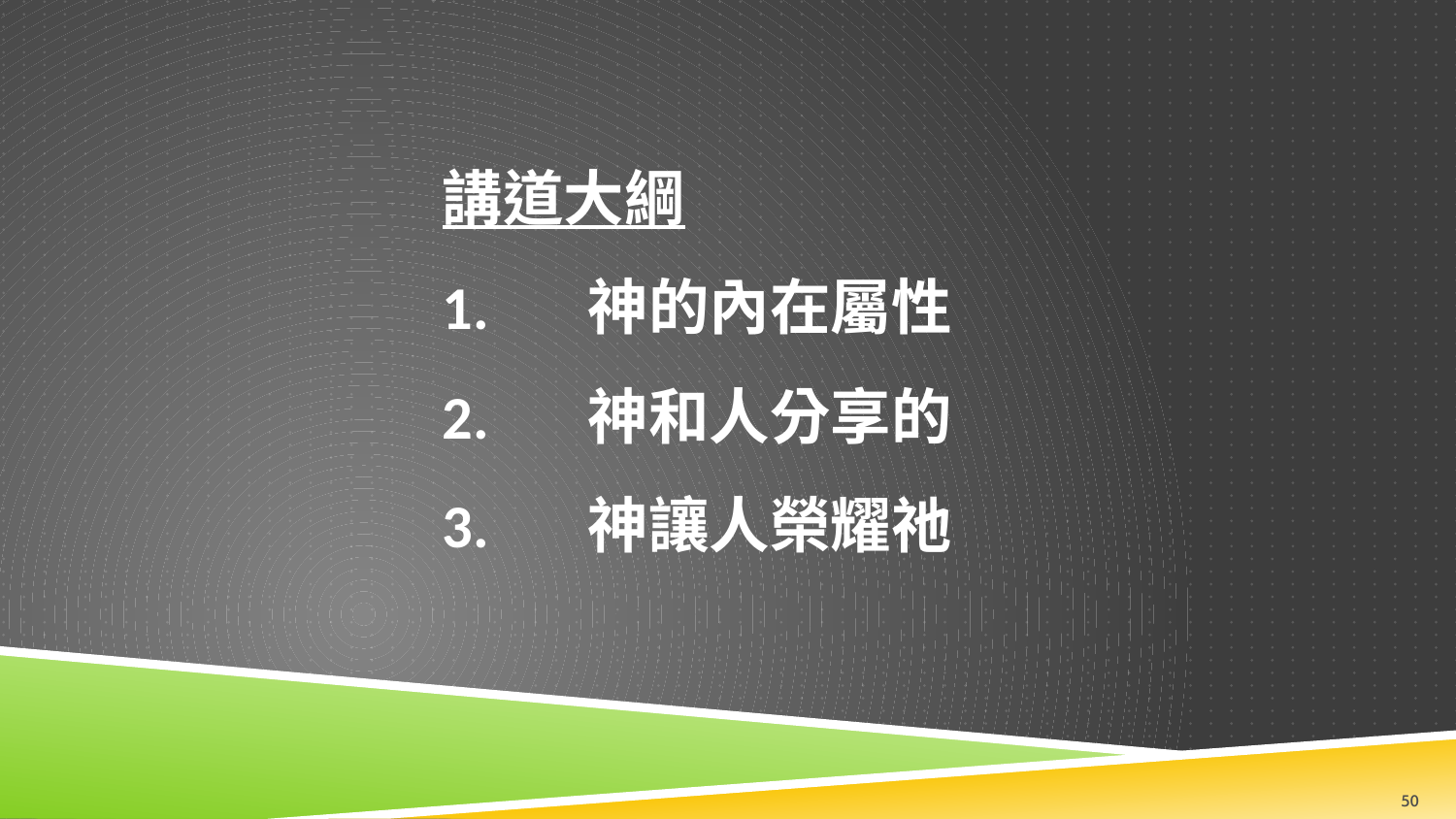

講道大綱
1.	神的內在屬性
2.	神和人分享的
3.	神讓人榮耀祂
50